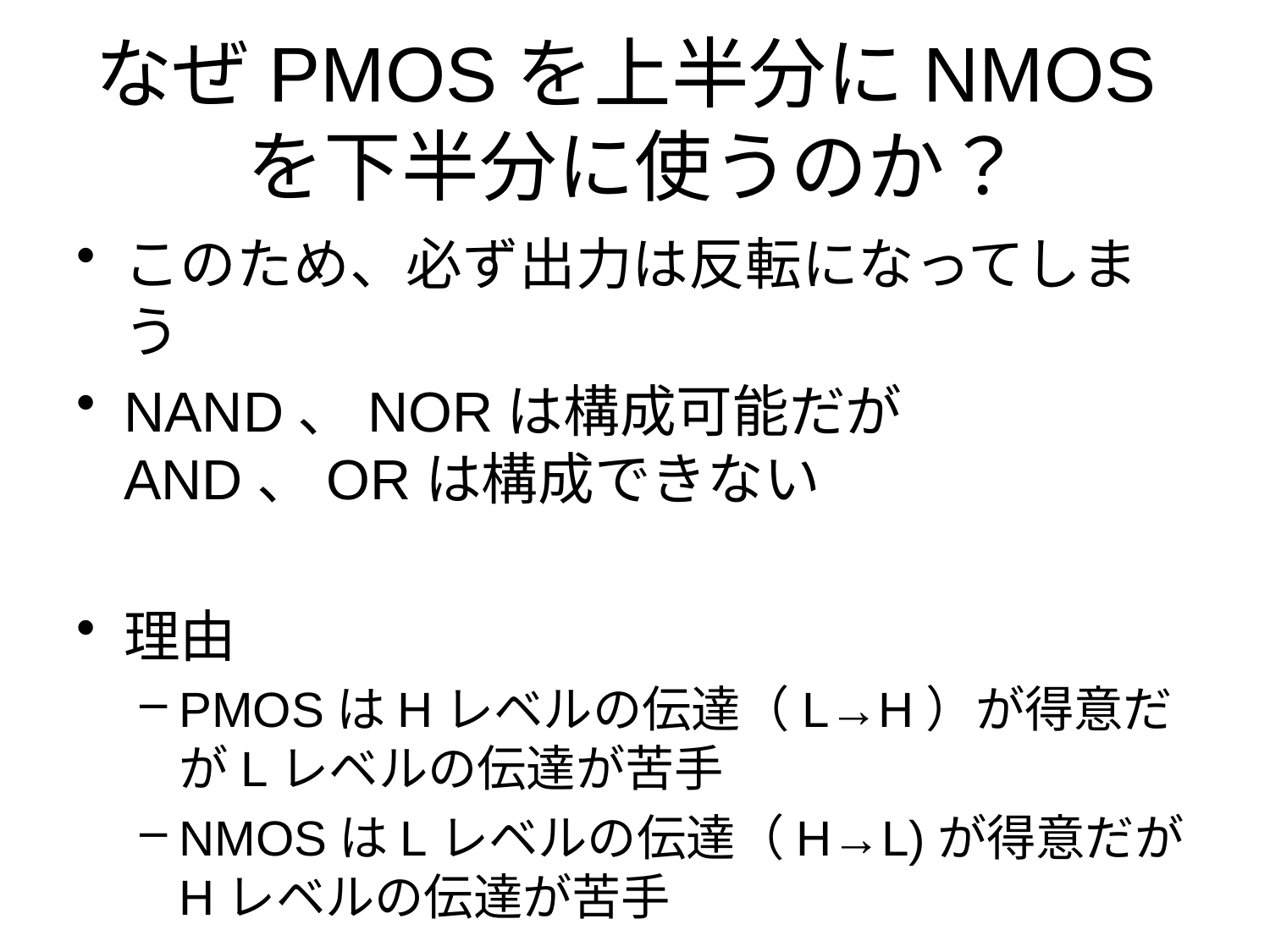

# なぜPMOSを上半分にNMOSを下半分に使うのか？
このため、必ず出力は反転になってしまう
NAND、NORは構成可能だがAND、ORは構成できない

理由
PMOSはHレベルの伝達（L→H）が得意だがLレベルの伝達が苦手
NMOSはLレベルの伝達（H→L)が得意だがHレベルの伝達が苦手